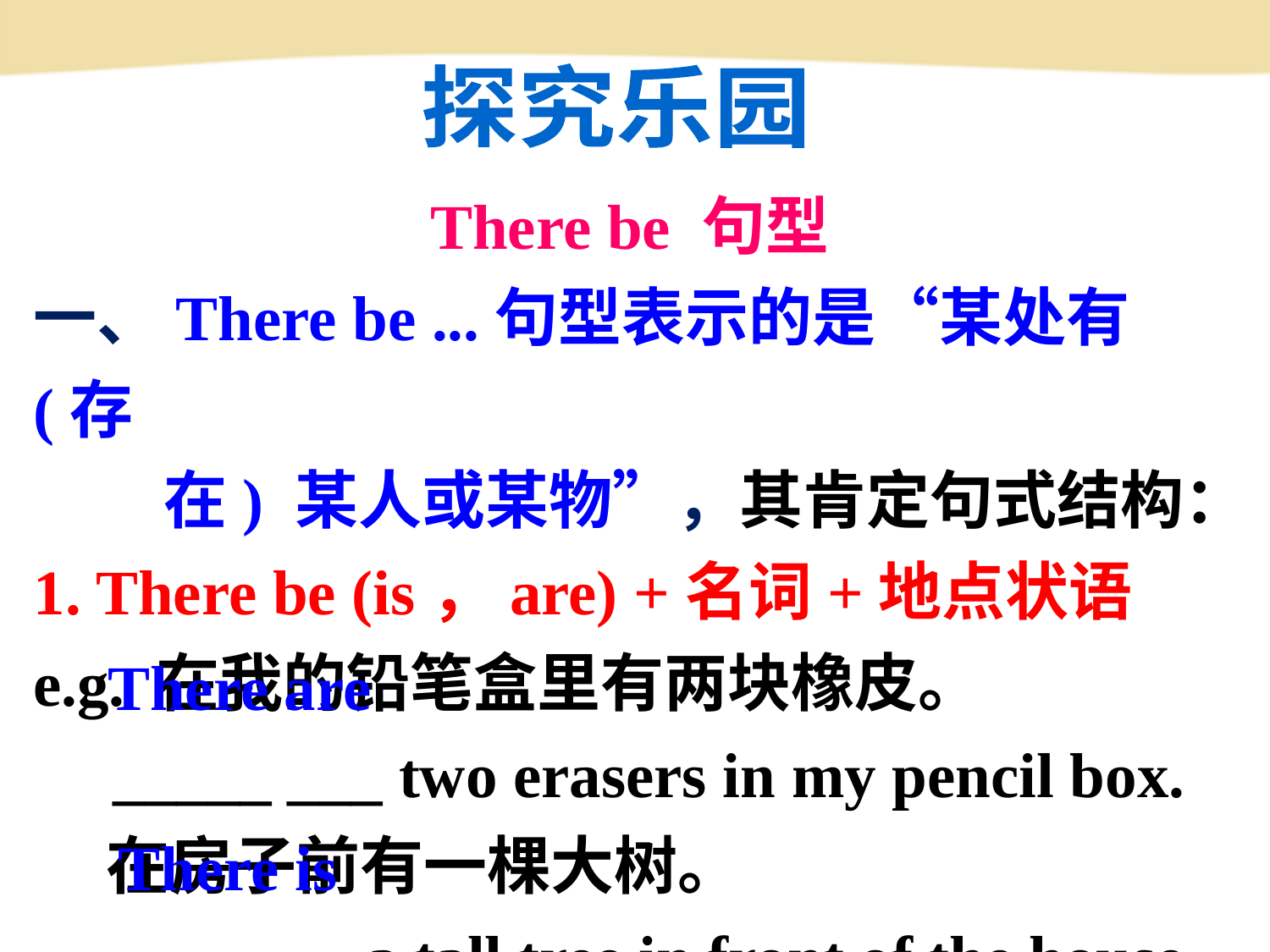

探究乐园
There be 句型
一、There be ...句型表示的是“某处有(存
        在) 某人或某物”，其肯定句式结构：
1. There be (is，are) +名词+地点状语
e.g. 在我的铅笔盒里有两块橡皮。
     _____ ___ two erasers in my pencil box.
    在房子前有一棵大树。
     _____ __ a tall tree in front of the house.
There are
There is